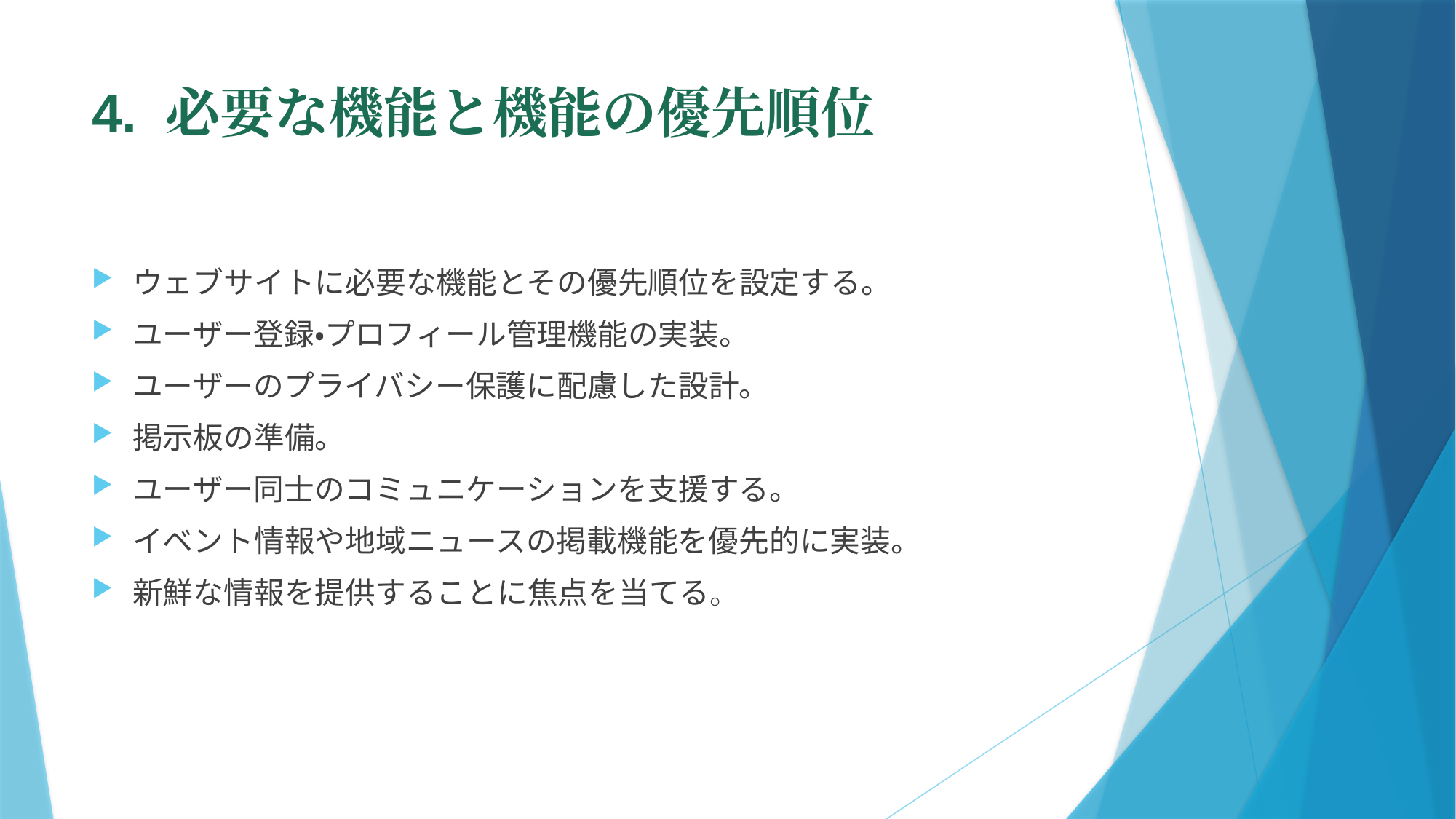

# 4. 必要な機能と機能の優先順位
ウェブサイトに必要な機能とその優先順位を設定する。
ユーザー登録・プロフィール管理機能の実装。
ユーザーのプライバシー保護に配慮した設計。
掲示板の準備。
ユーザー同士のコミュニケーションを支援する。
イベント情報や地域ニュースの掲載機能を優先的に実装。
新鮮な情報を提供することに焦点を当てる。